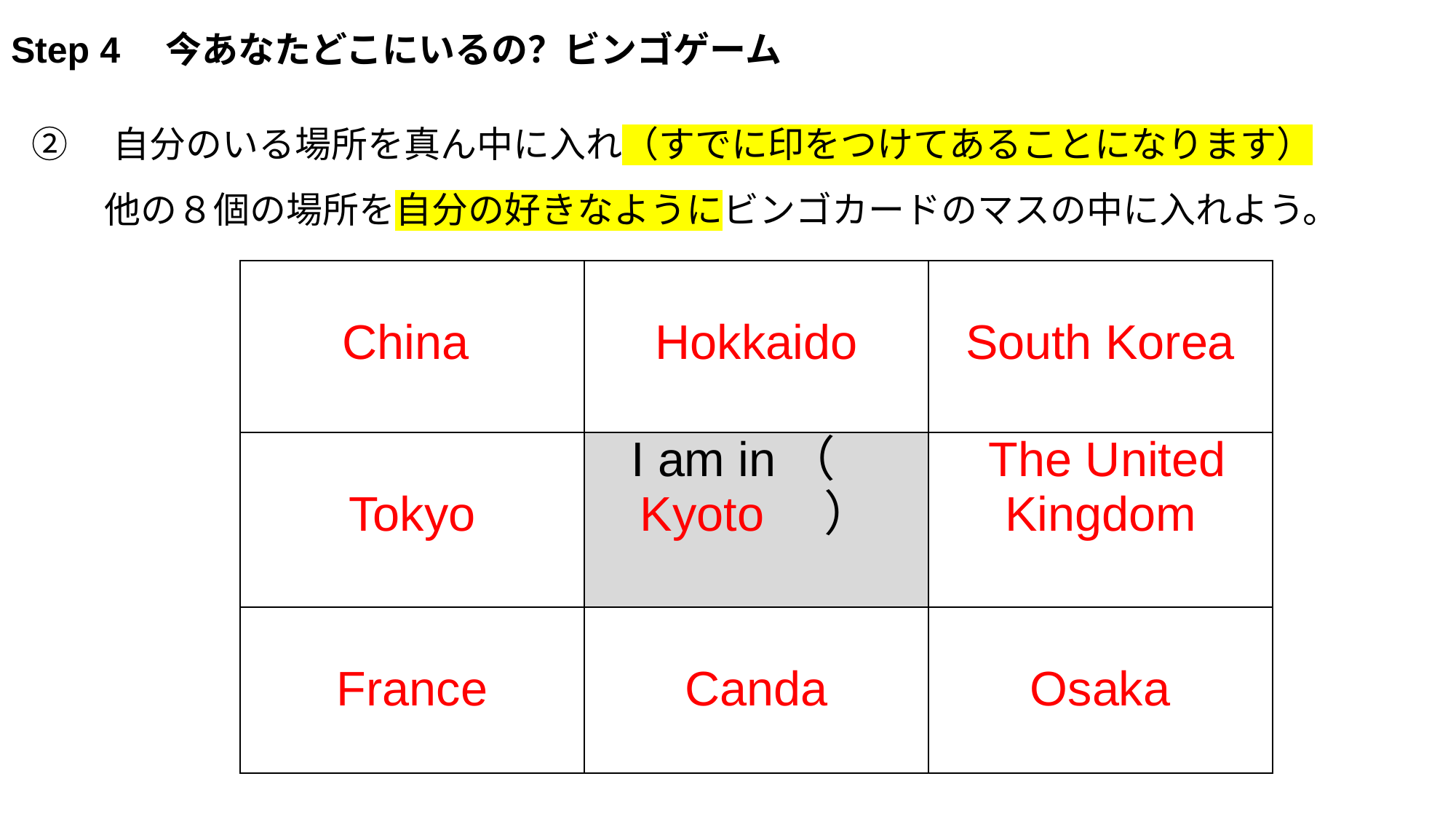

Step 4　今あなたどこにいるの？ビンゴゲーム

②　自分のいる場所を真ん中に入れ（すでに印をつけてあることになります）
　　他の８個の場所を自分の好きなようにビンゴカードのマスの中に入れよう。
| China | Hokkaido | South Korea |
| --- | --- | --- |
| Tokyo | I am in（　Kyoto　） | The United Kingdom |
| France | Canda | Osaka |